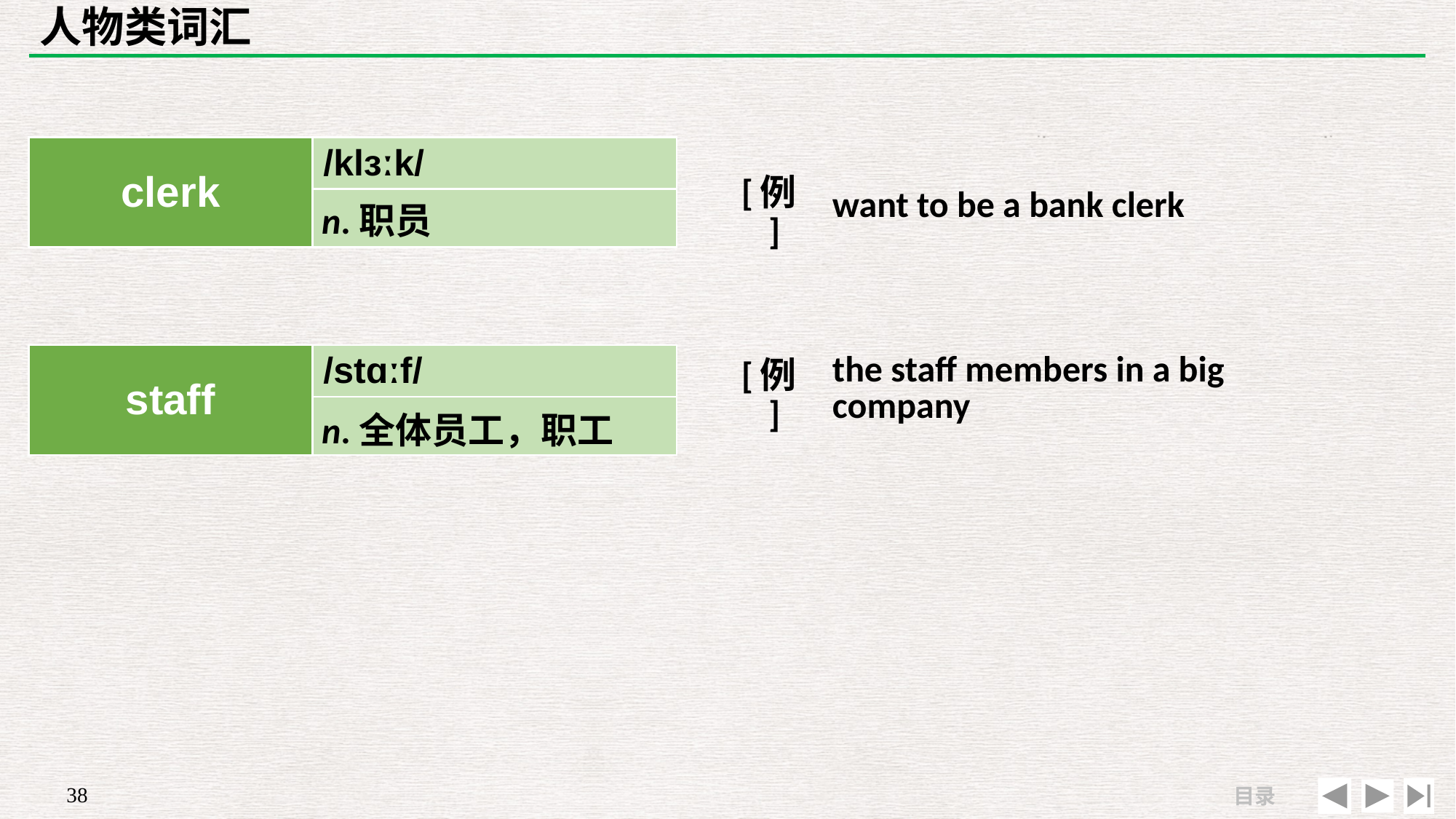

# 人物类词汇

|  |  |
| --- | --- |
| [例] | want to be a bank clerk |
| clerk | /klɜːk/ |
| --- | --- |
|  |  |
n.职员
|  |  |
| --- | --- |
| [例] | the staff members in a big company |
| staff | /stɑːf/ |
| --- | --- |
|  |  |
n.全体员工，职工